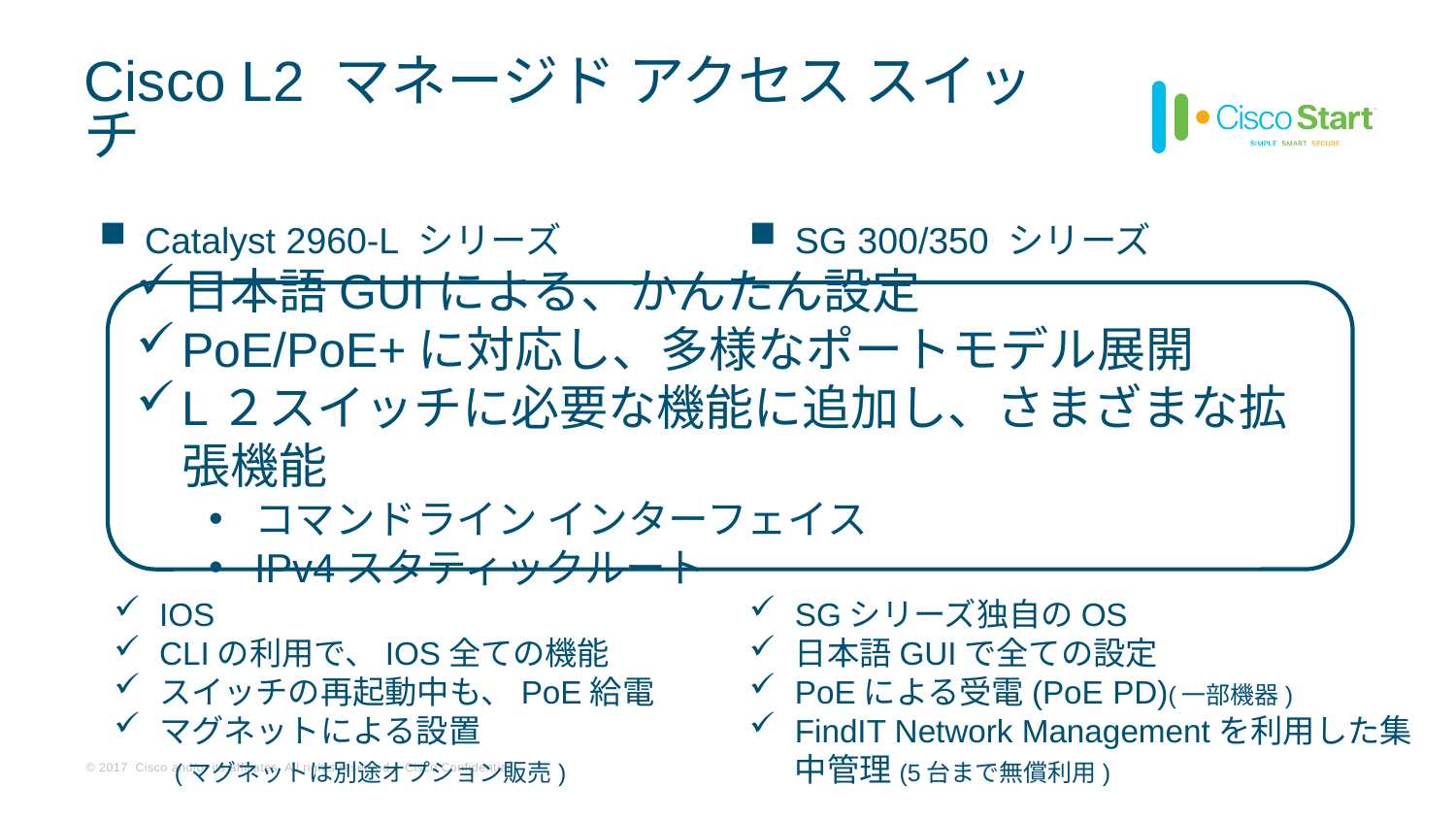

# Cisco L2 マネージド アクセス スイッチ
Catalyst 2960-L シリーズ
SG 300/350 シリーズ
日本語GUIによる、かんたん設定
PoE/PoE+に対応し、多様なポートモデル展開
L２スイッチに必要な機能に追加し、さまざまな拡張機能
コマンドライン インターフェイス
IPv4スタティックルート
IOS
CLIの利用で、IOS全ての機能
スイッチの再起動中も、PoE給電
マグネットによる設置
 (マグネットは別途オプション販売)
SGシリーズ独自のOS
日本語GUIで全ての設定
PoEによる受電(PoE PD)(一部機器)
FindIT Network Managementを利用した集中管理(5台まで無償利用)